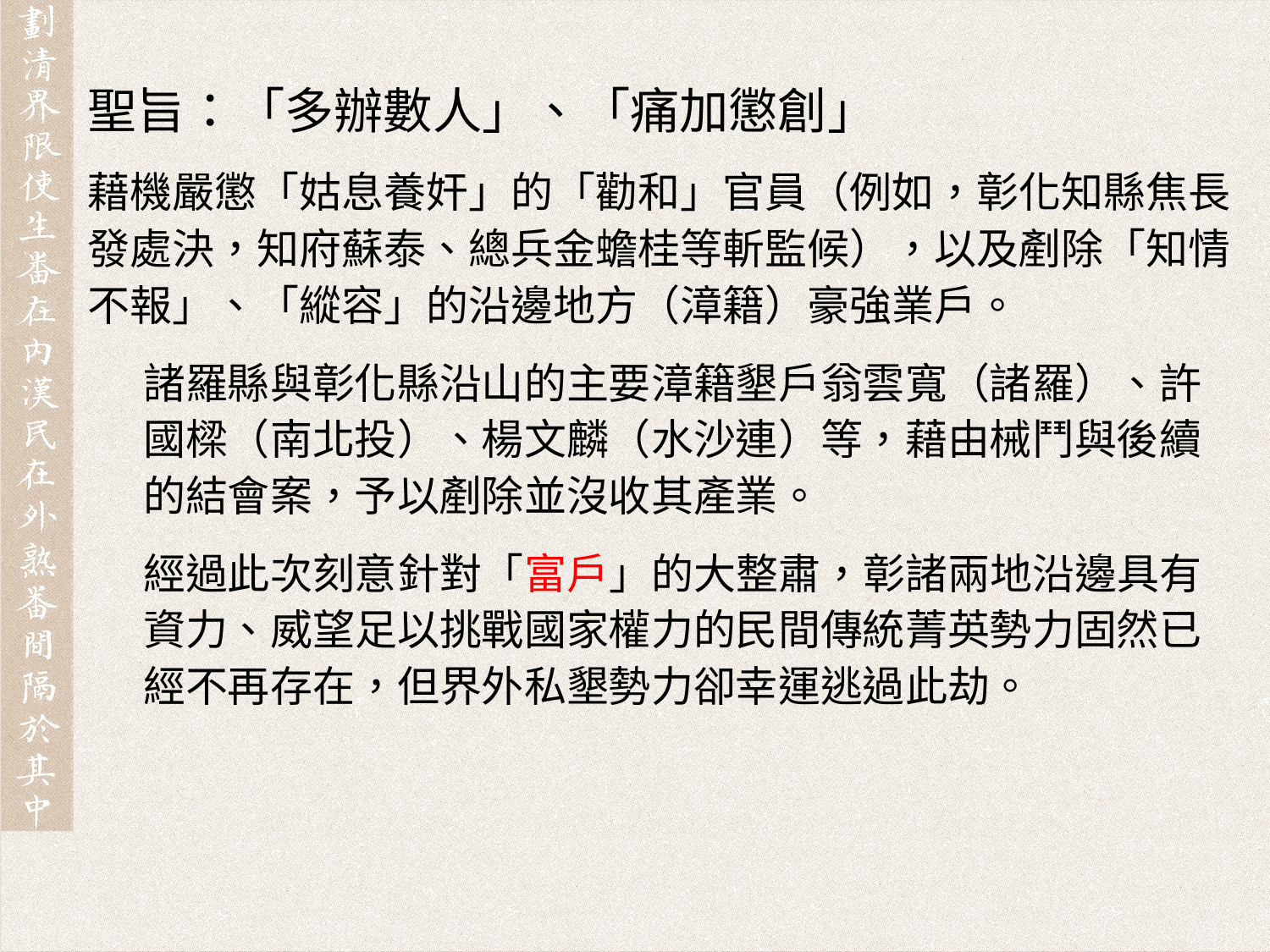

聖旨：「多辦數人」、「痛加懲創」
藉機嚴懲「姑息養奸」的「勸和」官員（例如，彰化知縣焦長發處決，知府蘇泰、總兵金蟾桂等斬監候），以及剷除「知情不報」、「縱容」的沿邊地方（漳籍）豪強業戶。
諸羅縣與彰化縣沿山的主要漳籍墾戶翁雲寬（諸羅）、許國樑（南北投）、楊文麟（水沙連）等，藉由械鬥與後續的結會案，予以剷除並沒收其產業。
經過此次刻意針對「富戶」的大整肅，彰諸兩地沿邊具有資力、威望足以挑戰國家權力的民間傳統菁英勢力固然已經不再存在，但界外私墾勢力卻幸運逃過此劫。